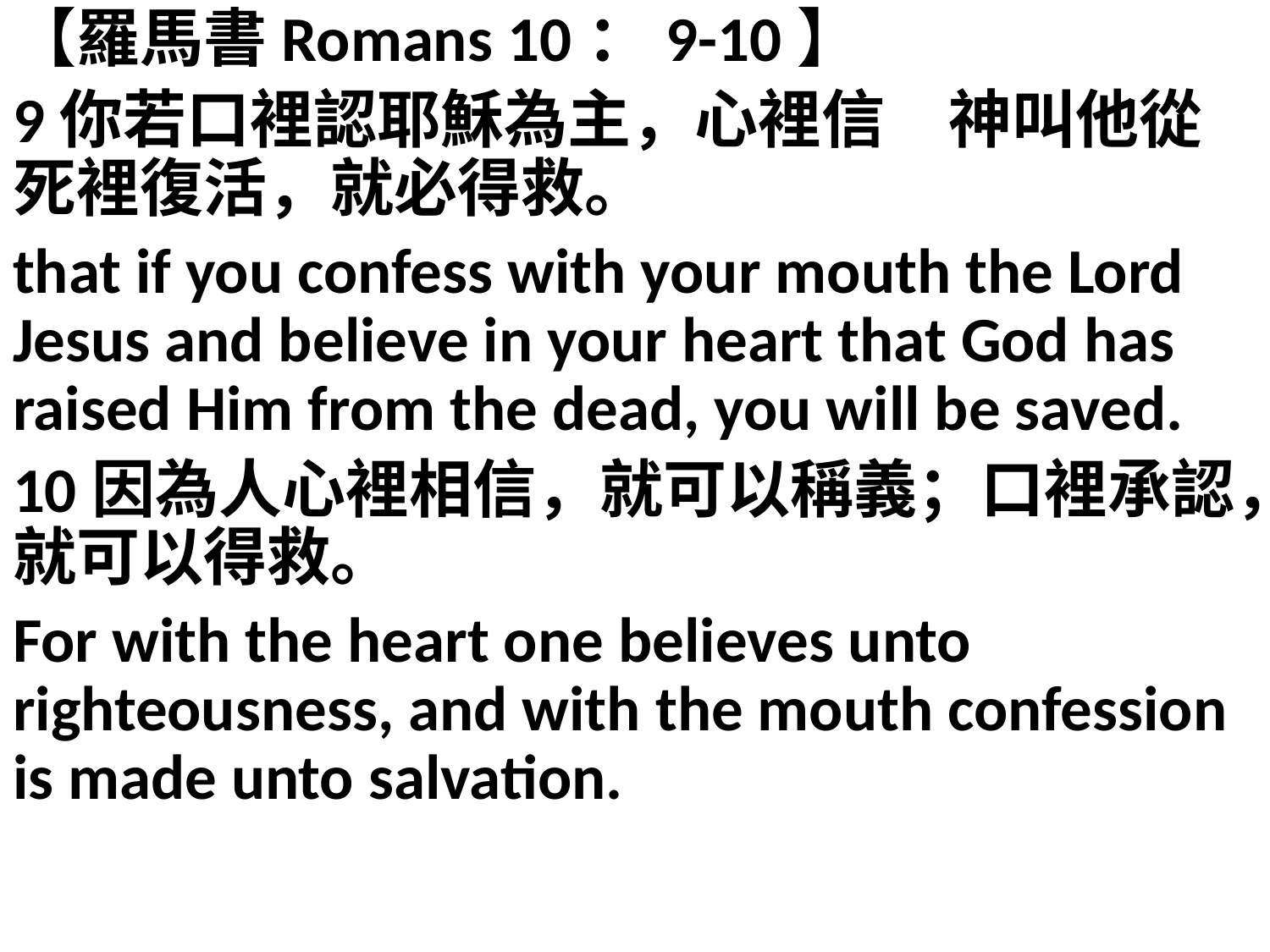

【羅馬書Romans 10：9-10】
9你若口裡認耶穌為主，心裡信　神叫他從死裡復活，就必得救。
that if you confess with your mouth the Lord Jesus and believe in your heart that God has raised Him from the dead, you will be saved.
10因為人心裡相信，就可以稱義；口裡承認，就可以得救。
For with the heart one believes unto righteousness, and with the mouth confession is made unto salvation.